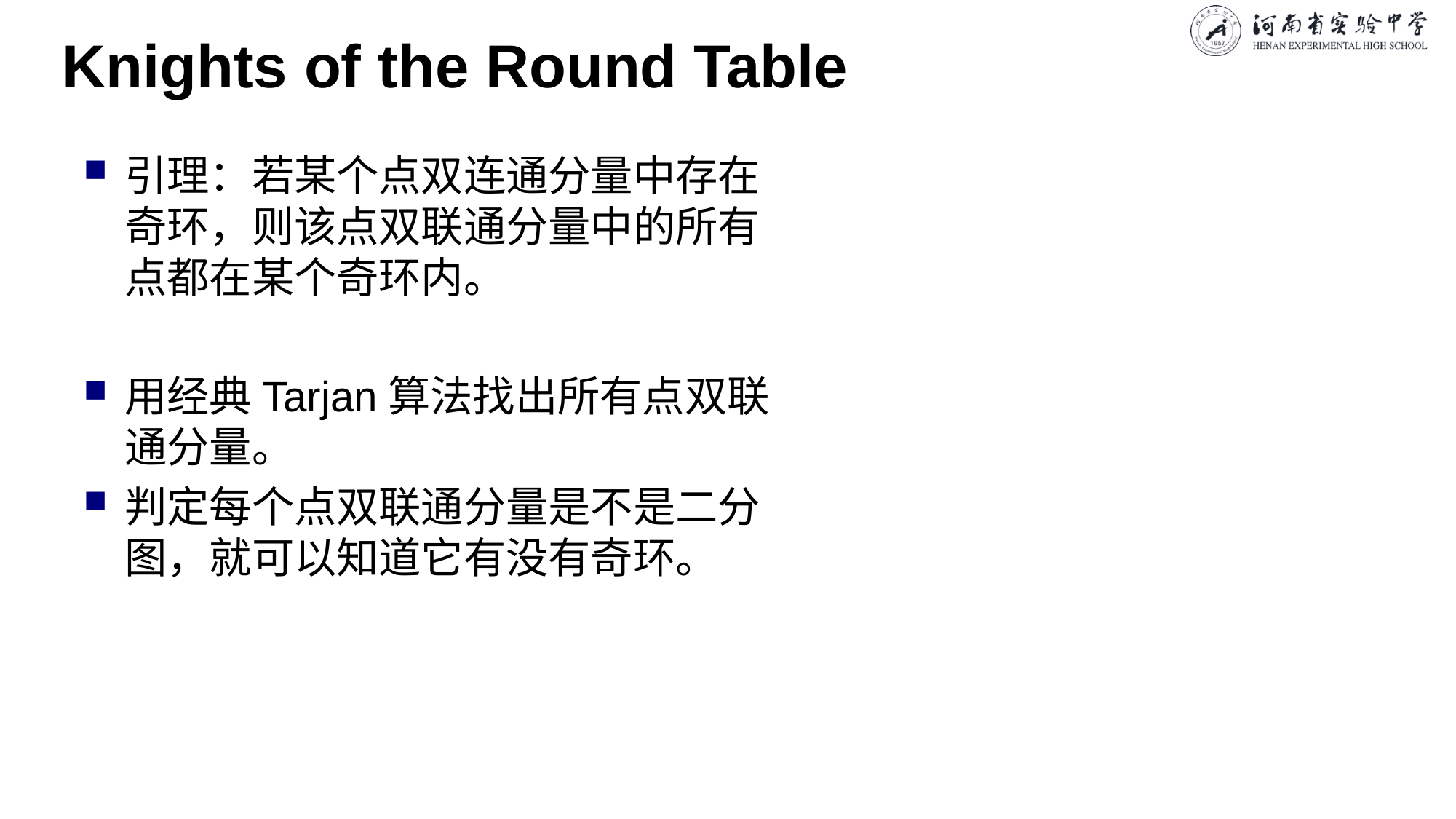

# Knights of the Round Table
引理：若某个点双连通分量中存在奇环，则该点双联通分量中的所有点都在某个奇环内。

用经典Tarjan算法找出所有点双联通分量。
判定每个点双联通分量是不是二分图，就可以知道它有没有奇环。